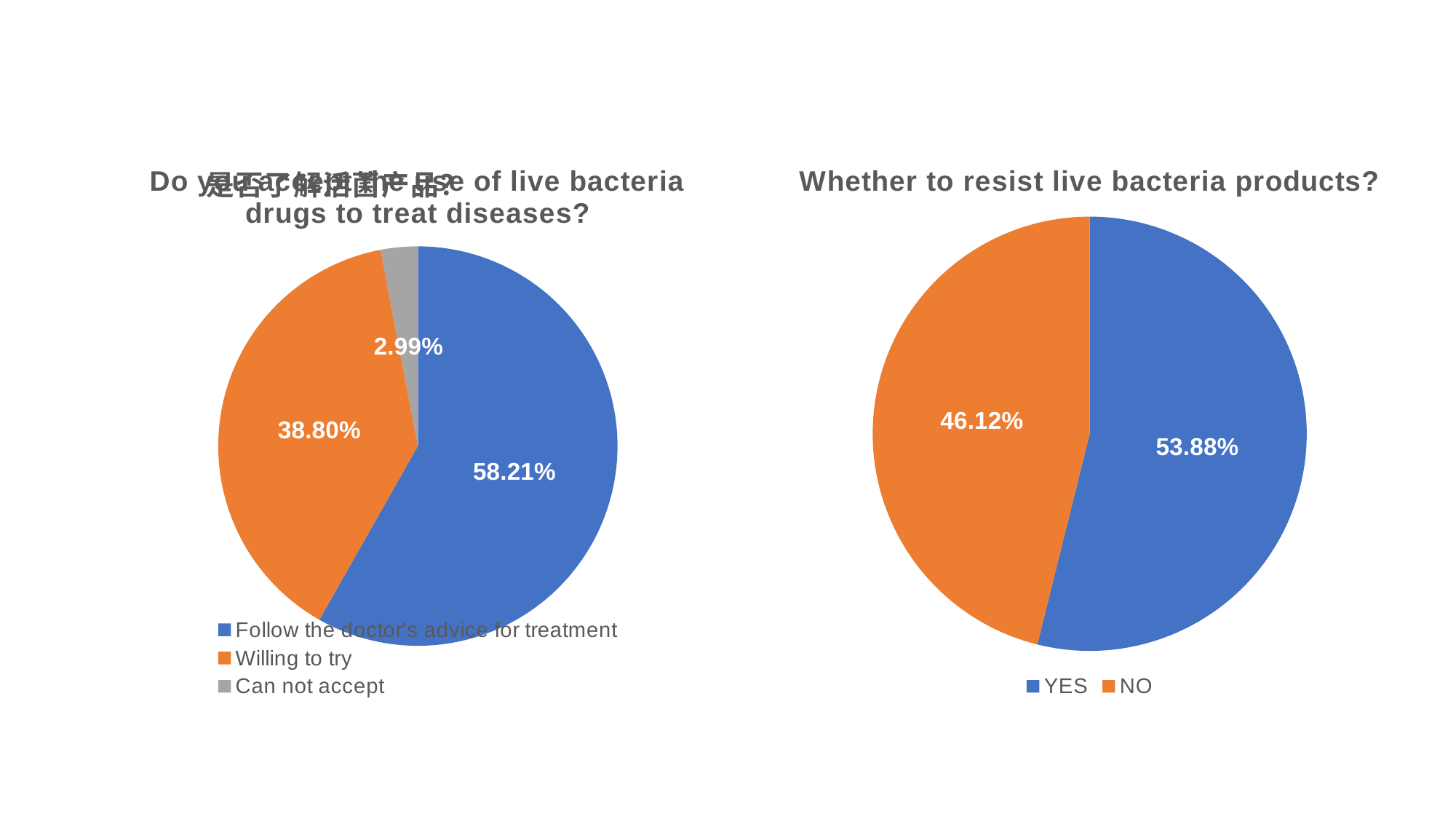

### Chart: Do you accept the use of live bacteria drugs to treat diseases?

| Category | 销售额 |
|---|---|
| Follow the doctor's advice for treatment | 0.5821 |
| Willing to try | 0.388 |
| Can not accept | 0.0299 |

### Chart: 是否了解活菌产品？

| Category |
|---|

### Chart: Whether to resist live bacteria products?

| Category | 比例 |
|---|---|
| YES | 0.5388 |
| NO | 0.4612 |